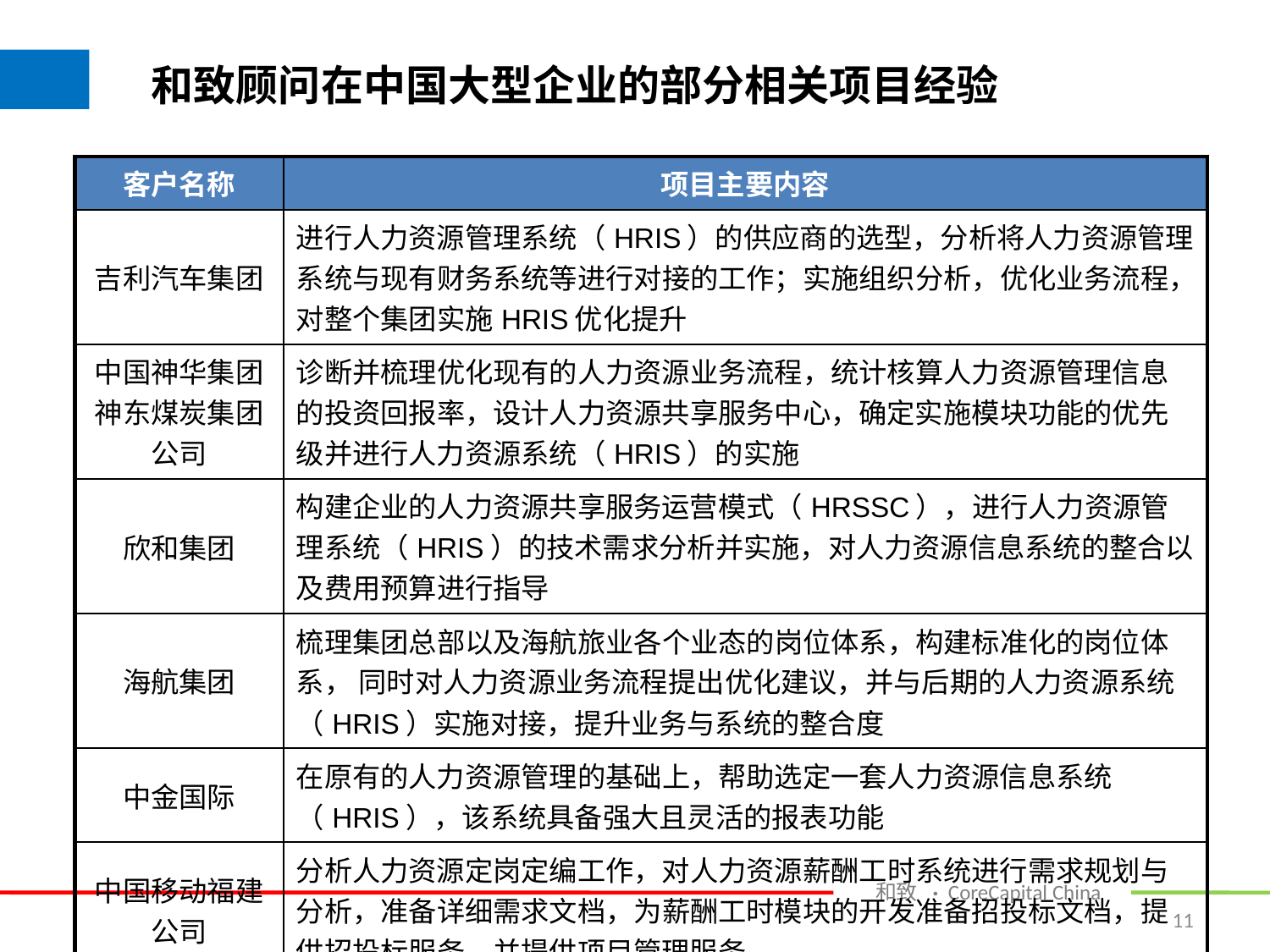

# 和致顾问在中国大型企业的部分相关项目经验
| 客户名称 | 项目主要内容 |
| --- | --- |
| 吉利汽车集团 | 进行人力资源管理系统（HRIS）的供应商的选型，分析将人力资源管理系统与现有财务系统等进行对接的工作；实施组织分析，优化业务流程，对整个集团实施HRIS优化提升 |
| 中国神华集团神东煤炭集团公司 | 诊断并梳理优化现有的人力资源业务流程，统计核算人力资源管理信息的投资回报率，设计人力资源共享服务中心，确定实施模块功能的优先级并进行人力资源系统（HRIS）的实施 |
| 欣和集团 | 构建企业的人力资源共享服务运营模式（HRSSC），进行人力资源管理系统（HRIS）的技术需求分析并实施，对人力资源信息系统的整合以及费用预算进行指导 |
| 海航集团 | 梳理集团总部以及海航旅业各个业态的岗位体系，构建标准化的岗位体系， 同时对人力资源业务流程提出优化建议，并与后期的人力资源系统（HRIS）实施对接，提升业务与系统的整合度 |
| 中金国际 | 在原有的人力资源管理的基础上，帮助选定一套人力资源信息系统（HRIS），该系统具备强大且灵活的报表功能 |
| 中国移动福建公司 | 分析人力资源定岗定编工作，对人力资源薪酬工时系统进行需求规划与分析，准备详细需求文档，为薪酬工时模块的开发准备招投标文档，提供招投标服务，并提供项目管理服务 |
11